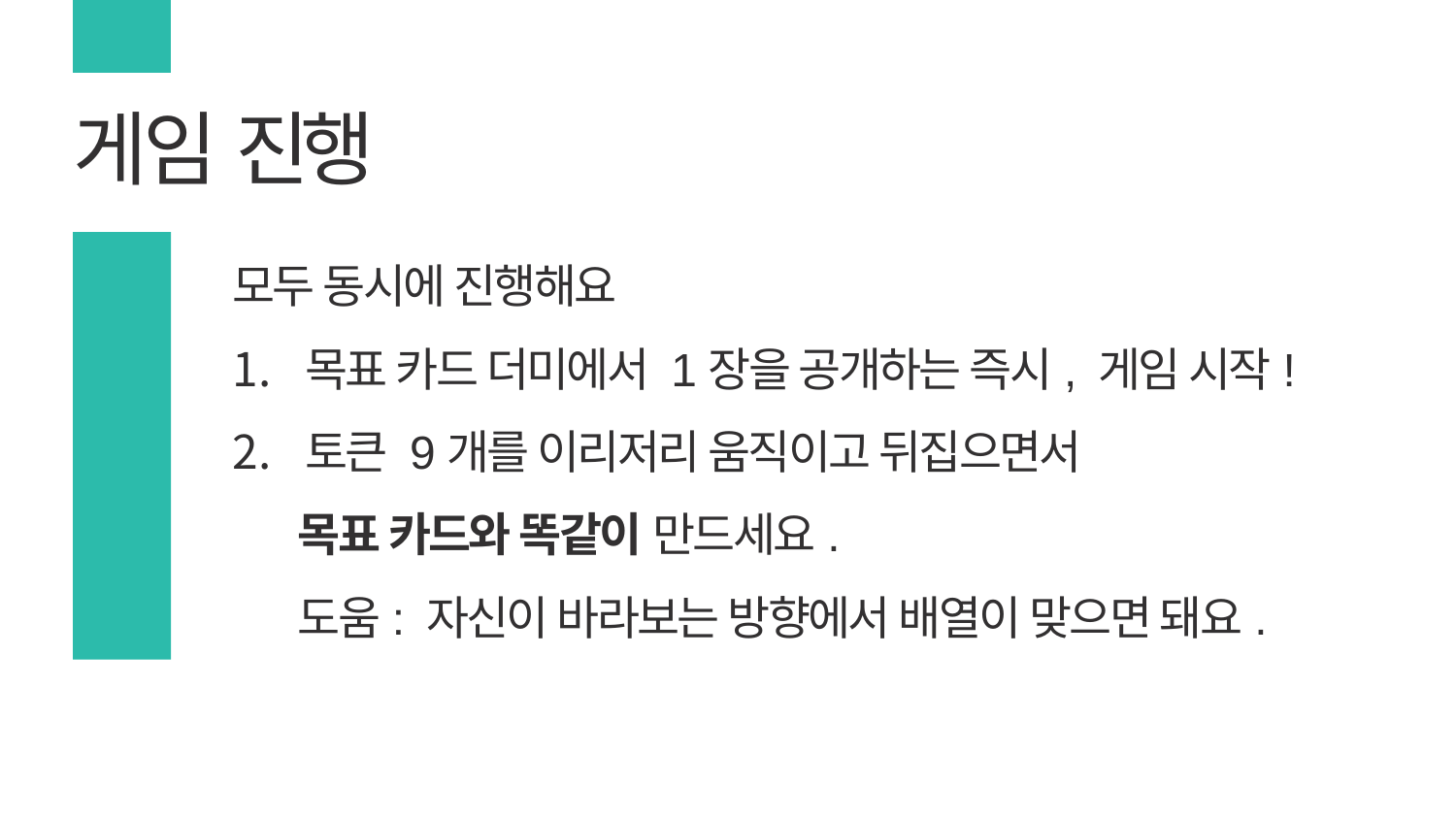

# 게임 진행
모두 동시에 진행해요
목표 카드 더미에서 1장을 공개하는 즉시, 게임 시작!
토큰 9개를 이리저리 움직이고 뒤집으면서
     목표 카드와 똑같이 만드세요.
     도움: 자신이 바라보는 방향에서 배열이 맞으면 돼요.